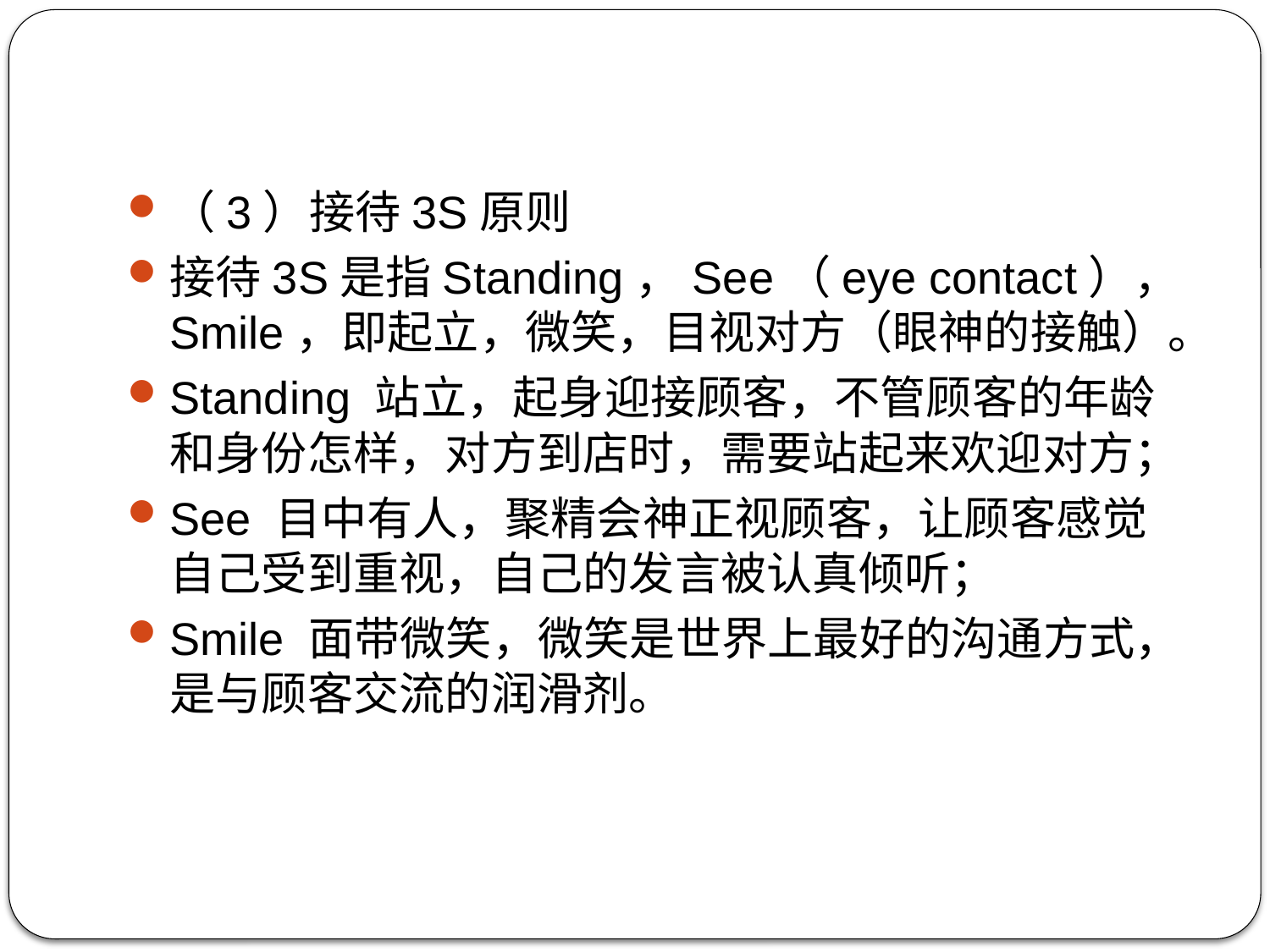

（3）接待3S原则
接待3S是指Standing，See（eye contact），Smile，即起立，微笑，目视对方（眼神的接触）。
Standing 站立，起身迎接顾客，不管顾客的年龄和身份怎样，对方到店时，需要站起来欢迎对方；
See 目中有人，聚精会神正视顾客，让顾客感觉自己受到重视，自己的发言被认真倾听；
Smile 面带微笑，微笑是世界上最好的沟通方式，是与顾客交流的润滑剂。